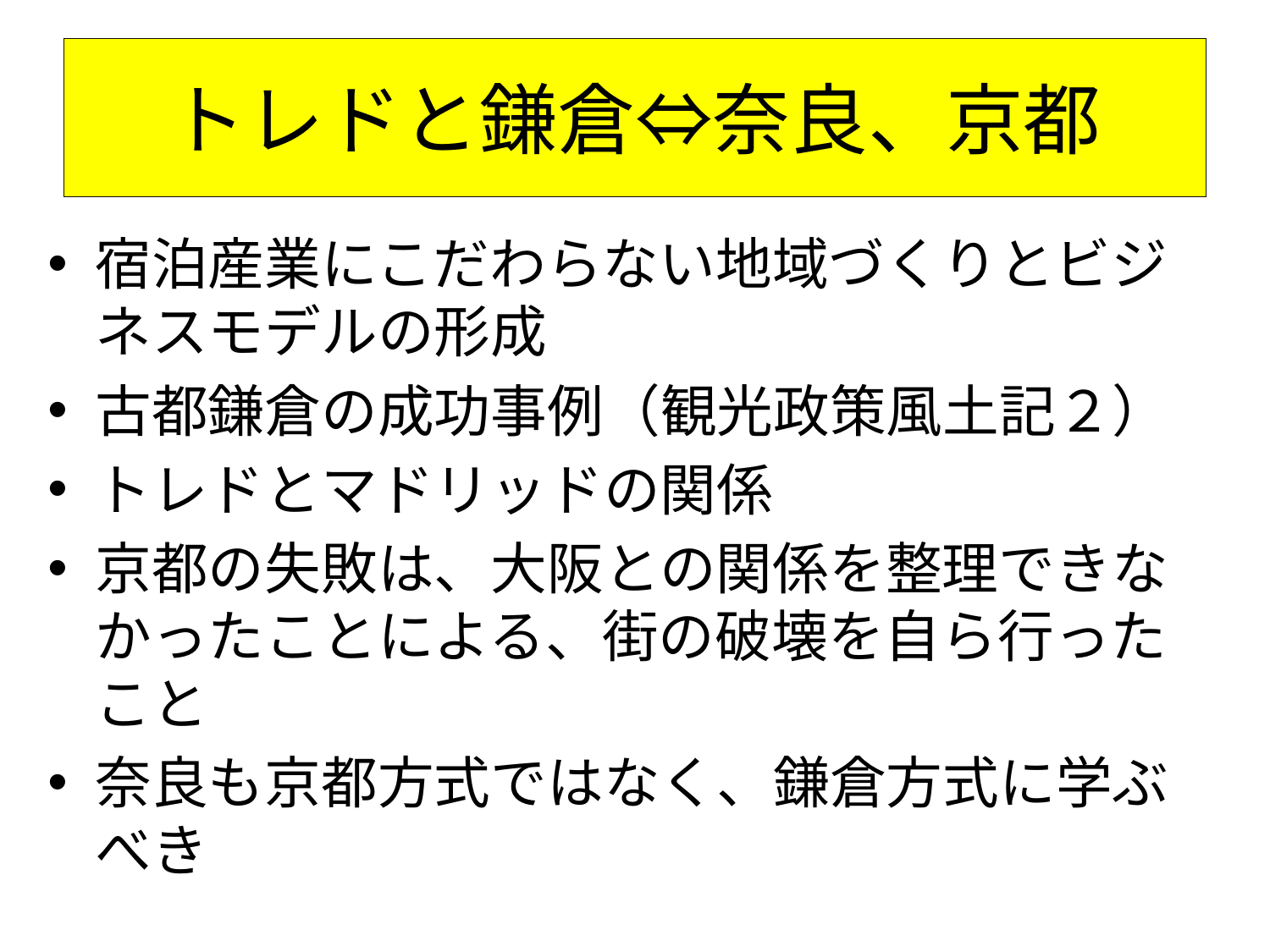

# トレドと鎌倉⇔奈良、京都
宿泊産業にこだわらない地域づくりとビジネスモデルの形成
古都鎌倉の成功事例（観光政策風土記２）
トレドとマドリッドの関係
京都の失敗は、大阪との関係を整理できなかったことによる、街の破壊を自ら行ったこと
奈良も京都方式ではなく、鎌倉方式に学ぶべき